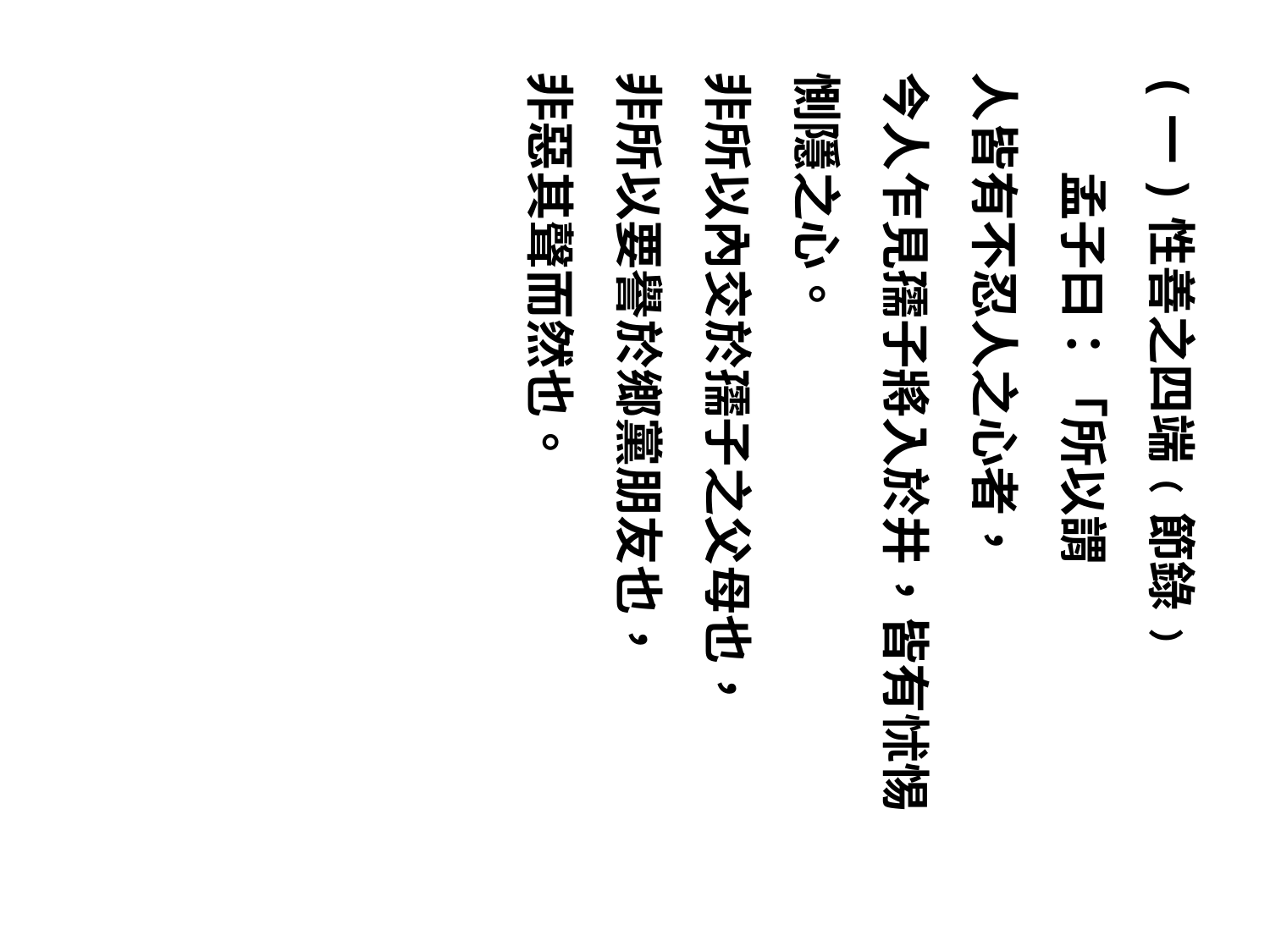

(一)性善之四端﹙節錄﹚
　　孟子曰：「所以謂
人皆有不忍人之心者，
今人乍見孺子將入於井，皆有怵惕
惻隱之心。
非所以內交於孺子之父母也，
非所以要譽於鄉黨朋友也，
非惡其聲而然也。